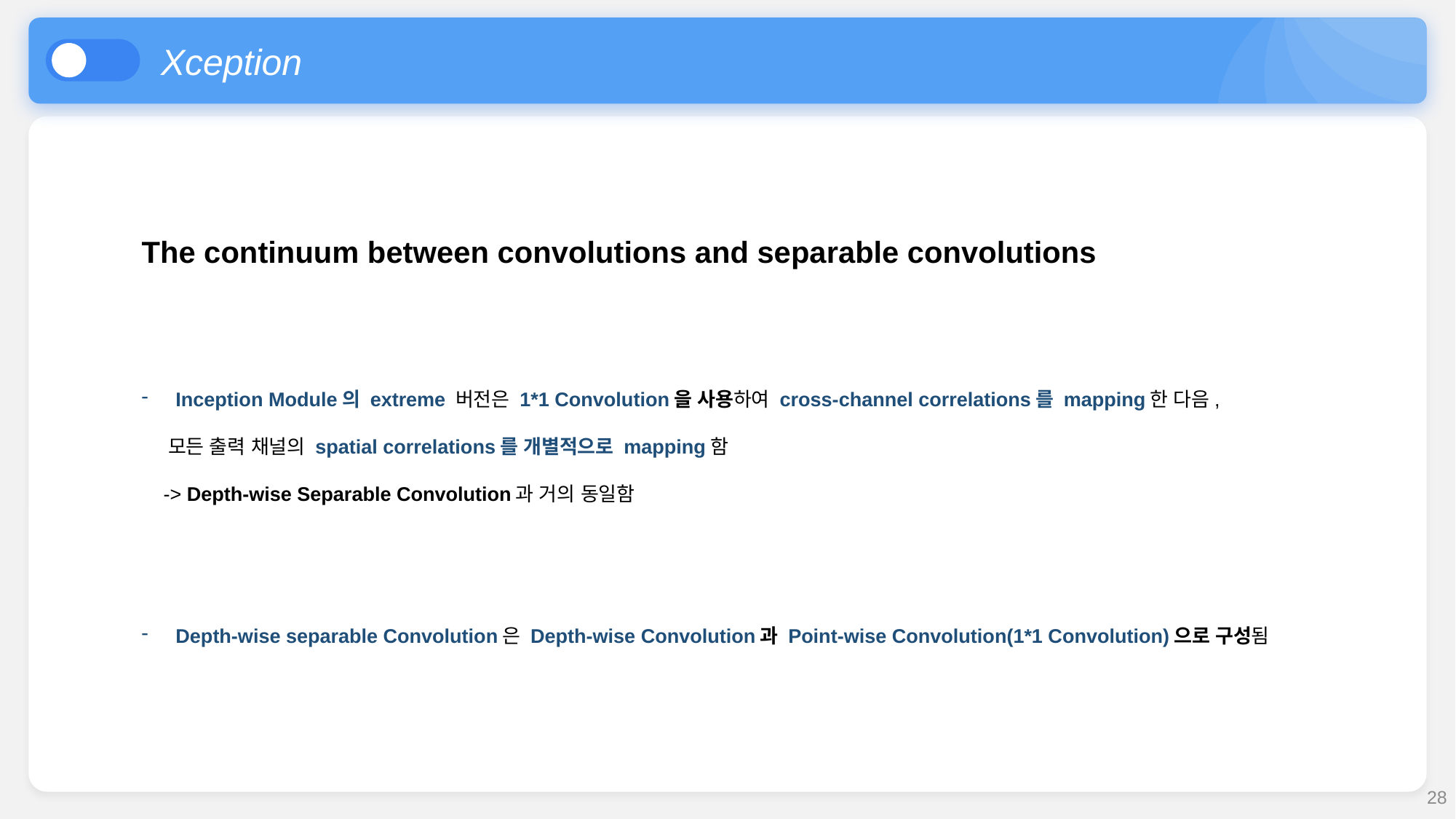

Xception

The continuum between convolutions and separable convolutions

Inception Module의 extreme 버전은 1*1 Convolution을 사용하여 cross-channel correlations를 mapping한 다음,
    모든 출력 채널의 spatial correlations를 개별적으로 mapping함
    -> Depth-wise Separable Convolution과 거의 동일함

Depth-wise separable Convolution은 Depth-wise Convolution과 Point-wise Convolution(1*1 Convolution)으로 구성됨
28